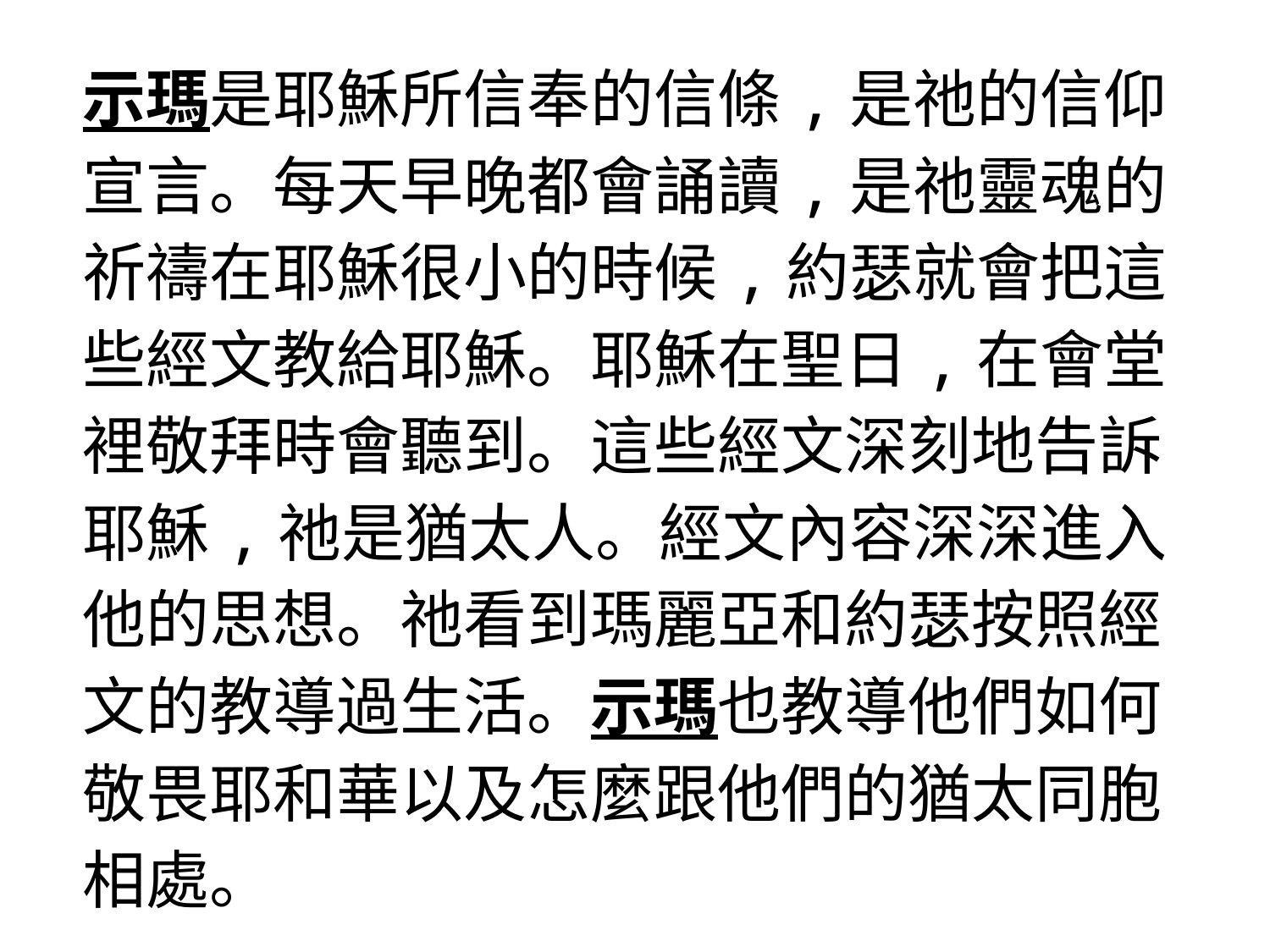

示瑪是耶穌所信奉的信條,是祂的信仰宣言。每天早晚都會誦讀,是祂靈魂的祈禱在耶穌很小的時候,約瑟就會把這些經文教給耶穌。耶穌在聖日,在會堂裡敬拜時會聽到。這些經文深刻地告訴耶穌,祂是猶太人。經文內容深深進入他的思想。祂看到瑪麗亞和約瑟按照經文的教導過生活。示瑪也教導他們如何敬畏耶和華以及怎麼跟他們的猶太同胞相處。